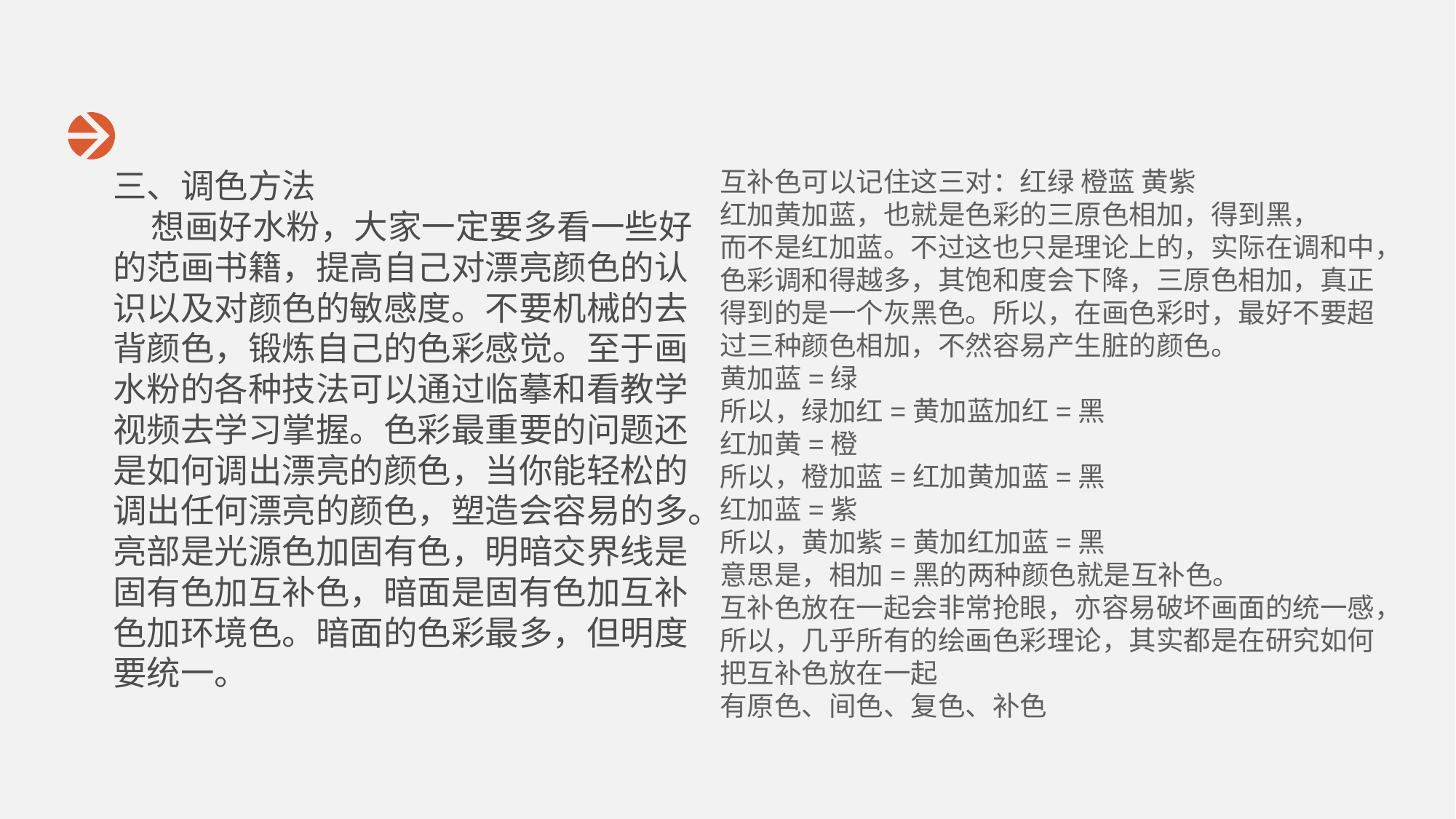

三、调色方法
    想画好水粉，大家一定要多看一些好的范画书籍，提高自己对漂亮颜色的认识以及对颜色的敏感度。不要机械的去背颜色，锻炼自己的色彩感觉。至于画水粉的各种技法可以通过临摹和看教学视频去学习掌握。色彩最重要的问题还是如何调出漂亮的颜色，当你能轻松的调出任何漂亮的颜色，塑造会容易的多。
亮部是光源色加固有色，明暗交界线是固有色加互补色，暗面是固有色加互补色加环境色。暗面的色彩最多，但明度要统一。
互补色可以记住这三对：红绿 橙蓝 黄紫
红加黄加蓝，也就是色彩的三原色相加，得到黑，
而不是红加蓝。不过这也只是理论上的，实际在调和中，
色彩调和得越多，其饱和度会下降，三原色相加，真正
得到的是一个灰黑色。所以，在画色彩时，最好不要超
过三种颜色相加，不然容易产生脏的颜色。
黄加蓝=绿
所以，绿加红=黄加蓝加红=黑
红加黄=橙
所以，橙加蓝=红加黄加蓝=黑
红加蓝=紫
所以，黄加紫=黄加红加蓝=黑
意思是，相加=黑的两种颜色就是互补色。
互补色放在一起会非常抢眼，亦容易破坏画面的统一感，
所以，几乎所有的绘画色彩理论，其实都是在研究如何
把互补色放在一起
有原色、间色、复色、补色